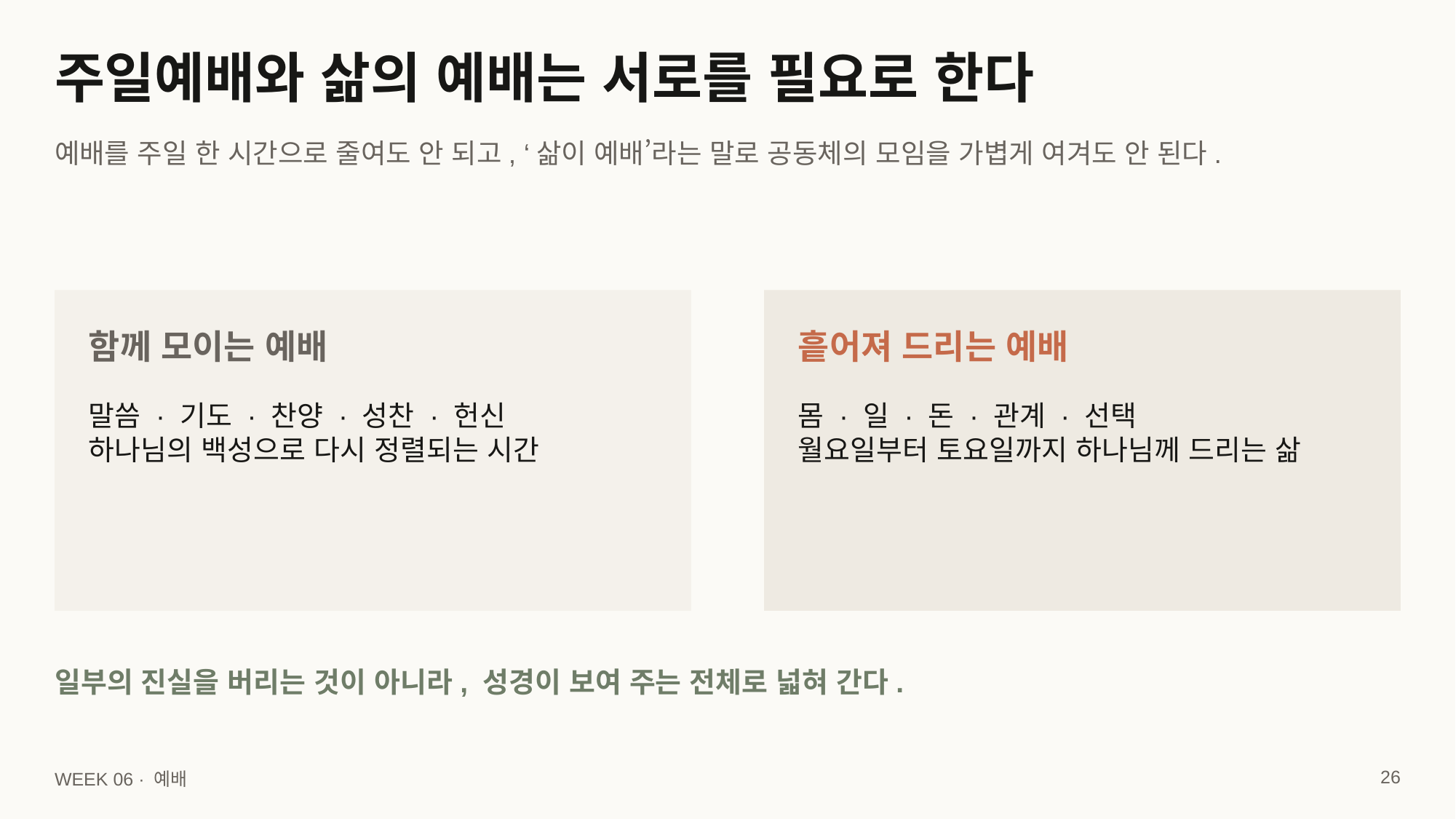

주일예배와 삶의 예배는 서로를 필요로 한다
예배를 주일 한 시간으로 줄여도 안 되고, ‘삶이 예배’라는 말로 공동체의 모임을 가볍게 여겨도 안 된다.

함께 모이는 예배
흩어져 드리는 예배
말씀 · 기도 · 찬양 · 성찬 · 헌신
하나님의 백성으로 다시 정렬되는 시간
몸 · 일 · 돈 · 관계 · 선택
월요일부터 토요일까지 하나님께 드리는 삶
일부의 진실을 버리는 것이 아니라, 성경이 보여 주는 전체로 넓혀 간다.
26
WEEK 06 · 예배